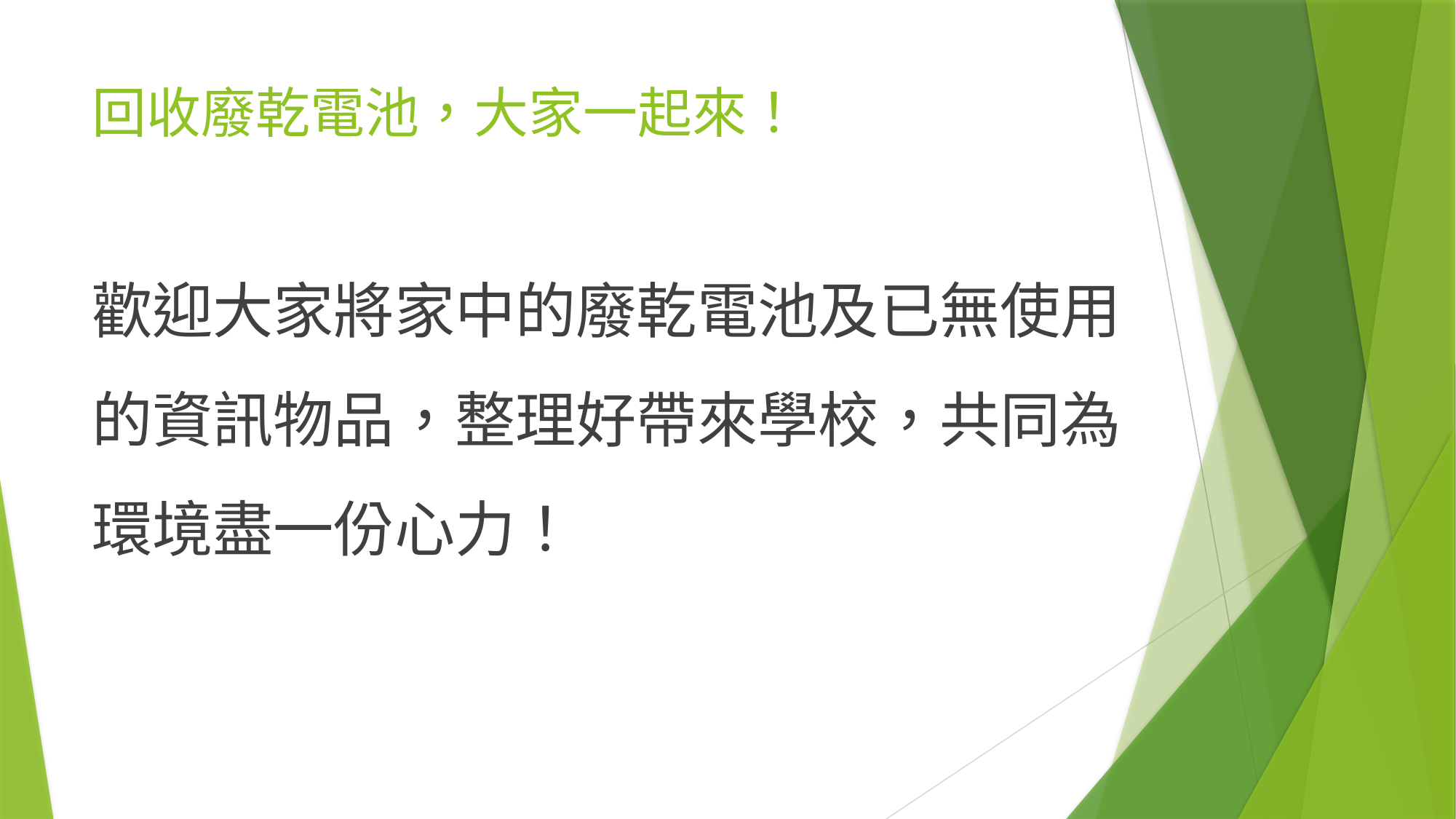

# 回收廢乾電池，大家一起來！
歡迎大家將家中的廢乾電池及已無使用的資訊物品，整理好帶來學校，共同為環境盡一份心力！